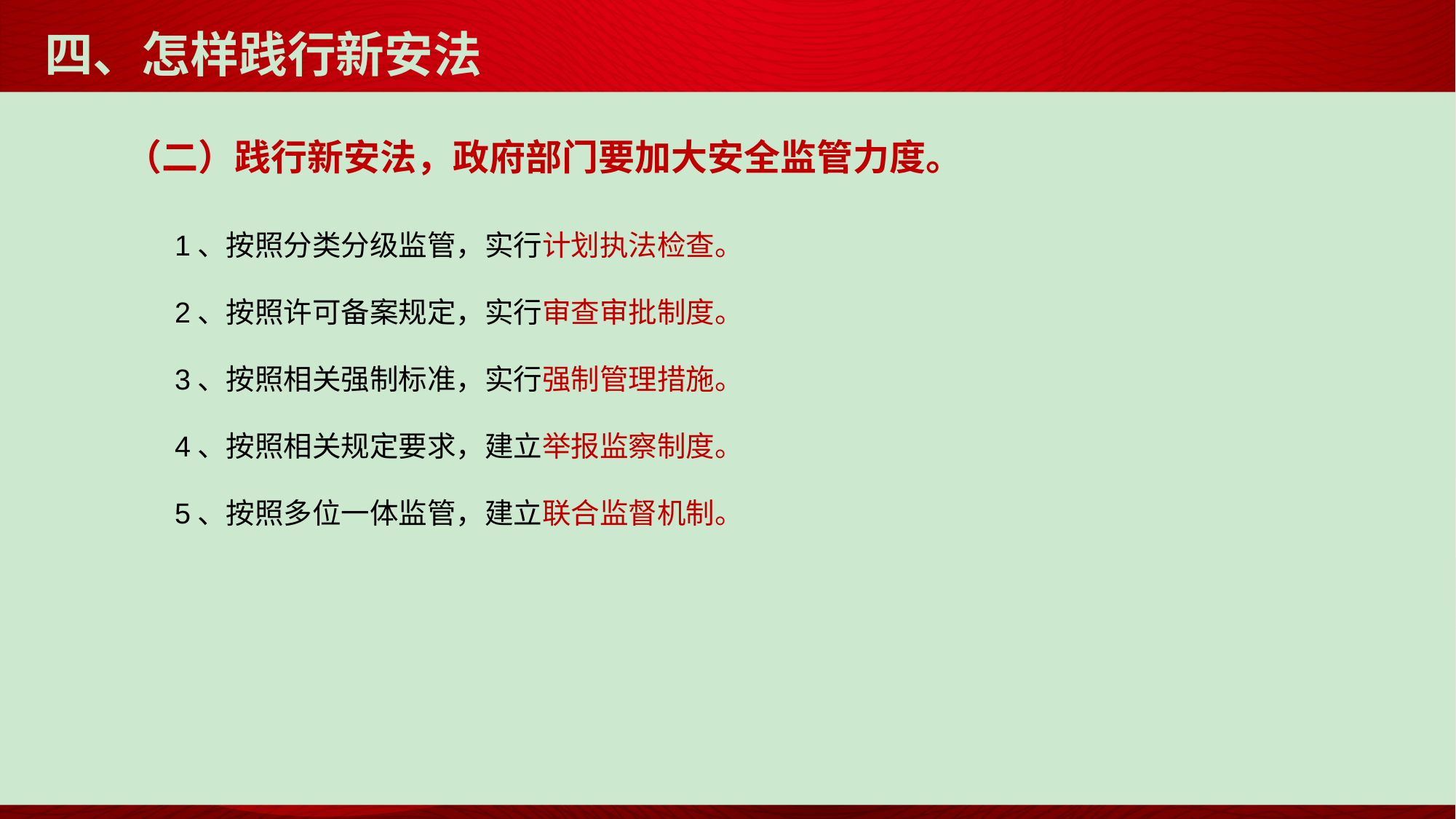

# 四、怎样践行新安法
（二）践行新安法，政府部门要加大安全监管力度。
    1、按照分类分级监管，实行计划执法检查。
    2、按照许可备案规定，实行审查审批制度。
    3、按照相关强制标准，实行强制管理措施。
    4、按照相关规定要求，建立举报监察制度。
    5、按照多位一体监管，建立联合监督机制。